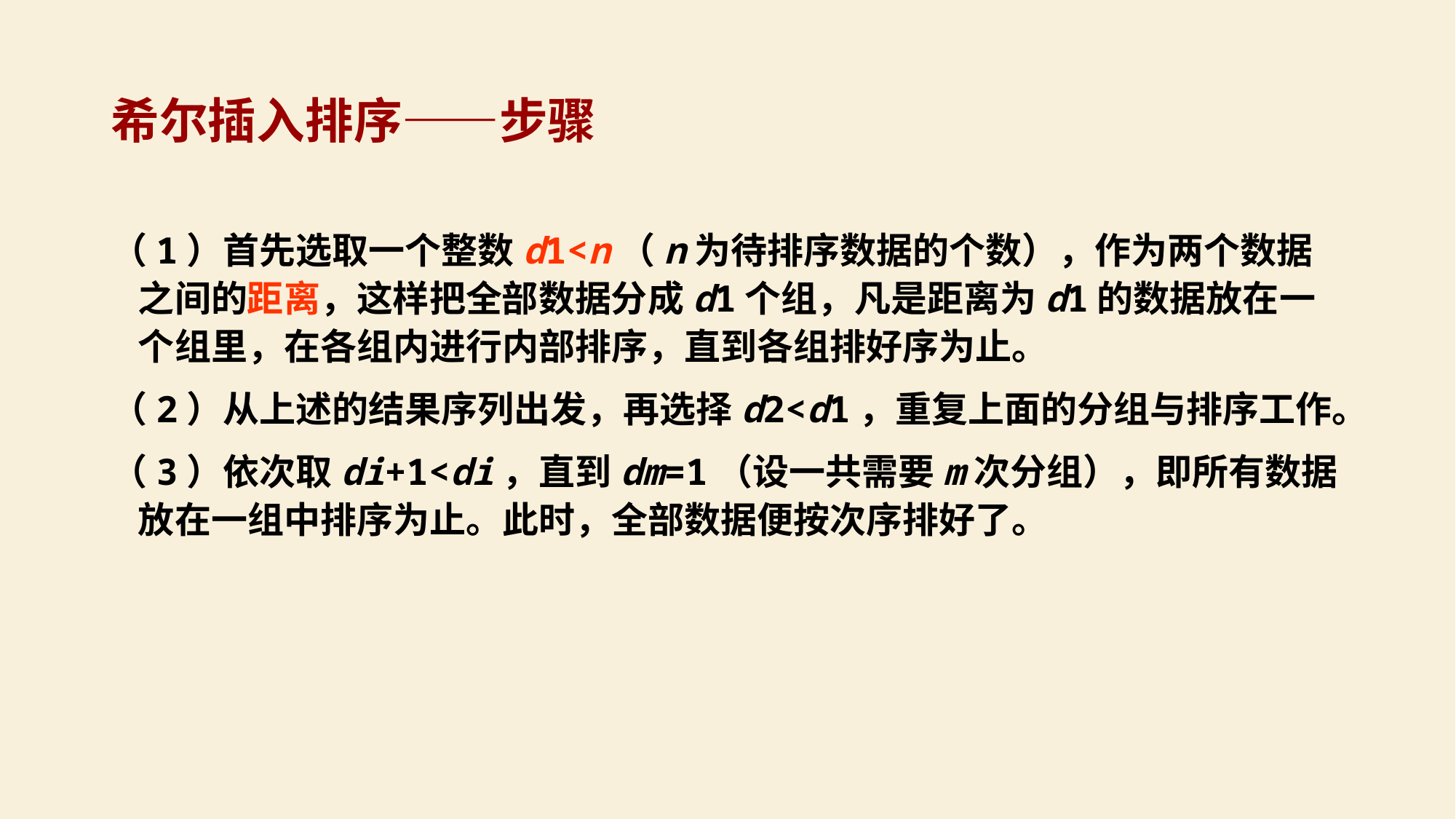

# 希尔插入排序——步骤
（1）首先选取一个整数d1<n（n为待排序数据的个数），作为两个数据之间的距离，这样把全部数据分成d1个组，凡是距离为d1的数据放在一个组里，在各组内进行内部排序，直到各组排好序为止。
（2）从上述的结果序列出发，再选择d2<d1，重复上面的分组与排序工作。
（3）依次取di+1<di，直到dm=1（设一共需要m次分组），即所有数据放在一组中排序为止。此时，全部数据便按次序排好了。